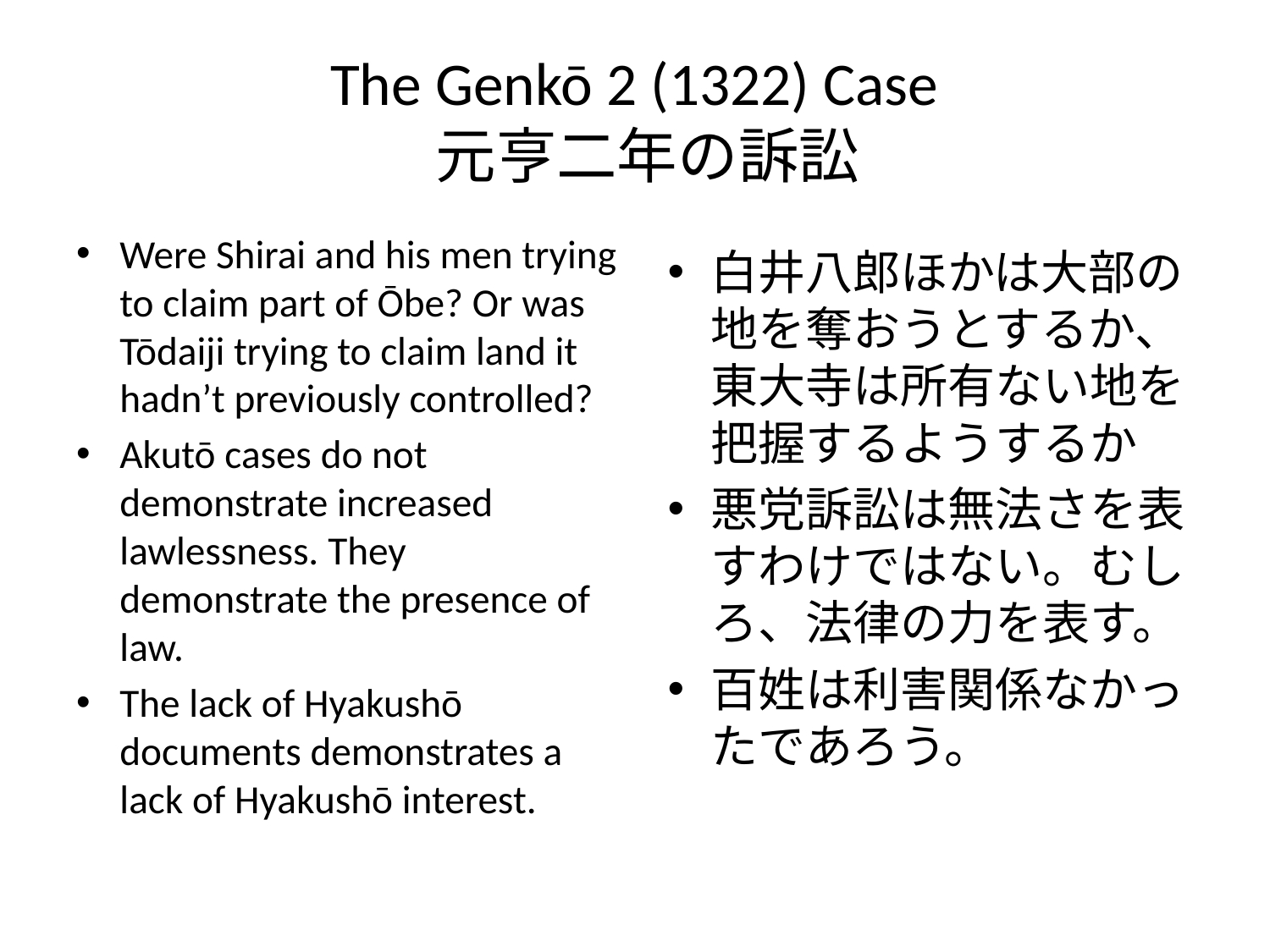

# The Genkō 2 (1322) Case 元亨二年の訴訟
Were Shirai and his men trying to claim part of Ōbe? Or was Tōdaiji trying to claim land it hadn’t previously controlled?
Akutō cases do not demonstrate increased lawlessness. They demonstrate the presence of law.
The lack of Hyakushō documents demonstrates a lack of Hyakushō interest.
白井八郎ほかは大部の地を奪おうとするか、東大寺は所有ない地を把握するようするか
悪党訴訟は無法さを表すわけではない。むしろ、法律の力を表す。
百姓は利害関係なかったであろう。